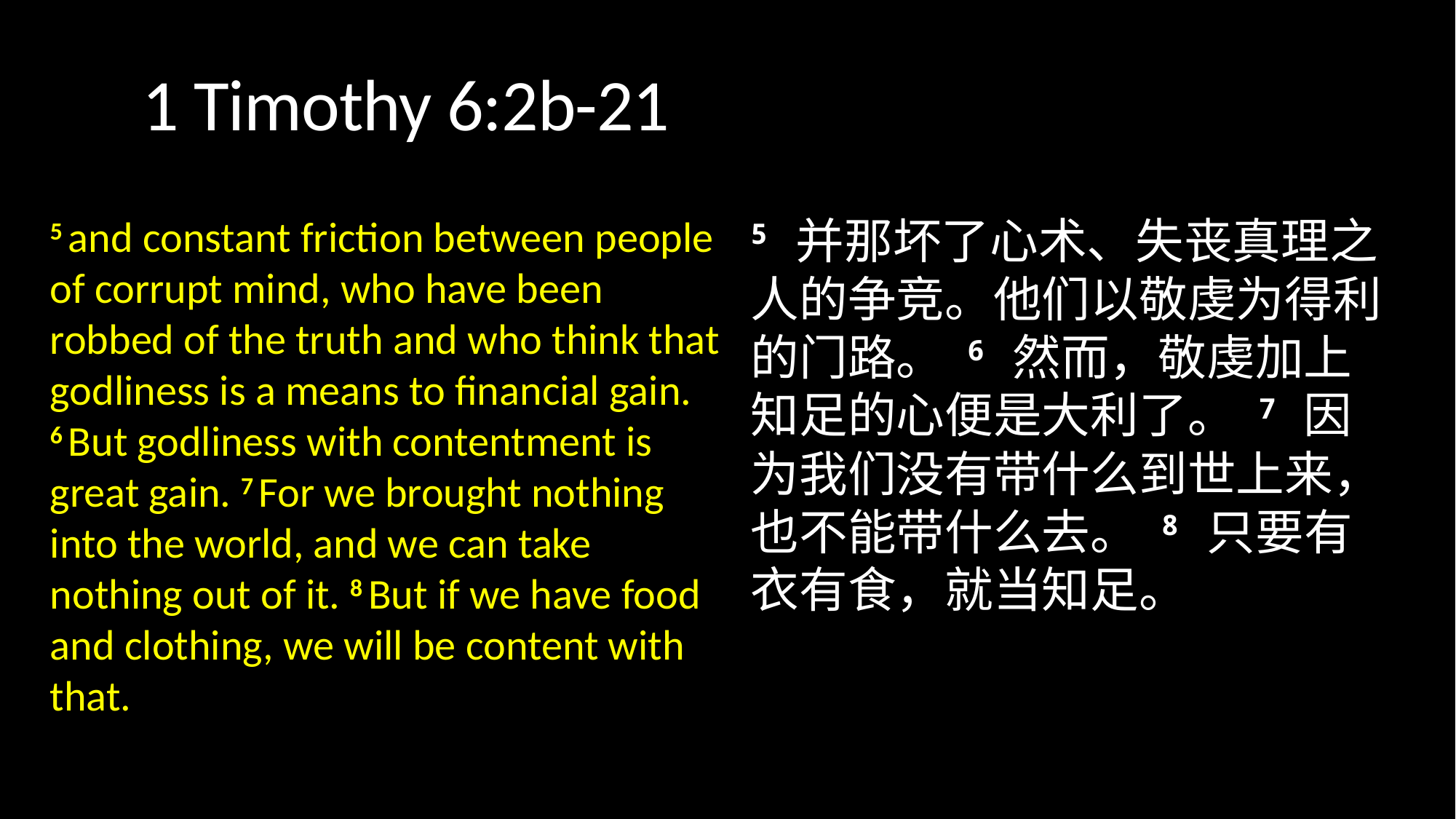

# 1 Timothy 6:2b-21
5 and constant friction between people of corrupt mind, who have been robbed of the truth and who think that godliness is a means to financial gain.
6 But godliness with contentment is great gain. 7 For we brought nothing into the world, and we can take nothing out of it. 8 But if we have food and clothing, we will be content with that.
5 并那坏了心术、失丧真理之人的争竞。他们以敬虔为得利的门路。 6 然而，敬虔加上知足的心便是大利了。 7 因为我们没有带什么到世上来，也不能带什么去。 8 只要有衣有食，就当知足。